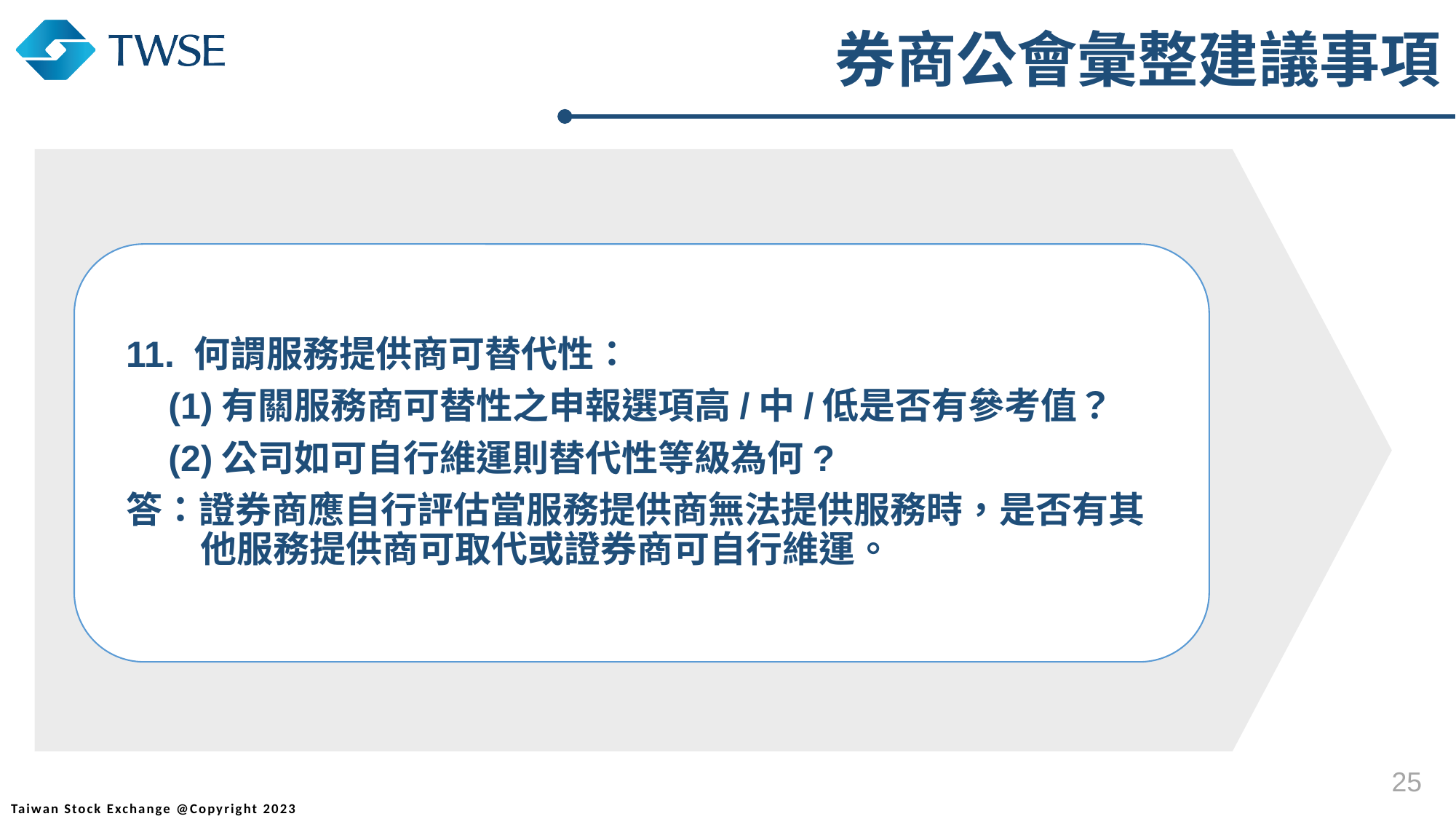

券商公會彙整建議事項

11. 何謂服務提供商可替代性：
(1)有關服務商可替性之申報選項高/中/低是否有參考值？
(2)公司如可自行維運則替代性等級為何?
答：證券商應自行評估當服務提供商無法提供服務時，是否有其他服務提供商可取代或證券商可自行維運。
25